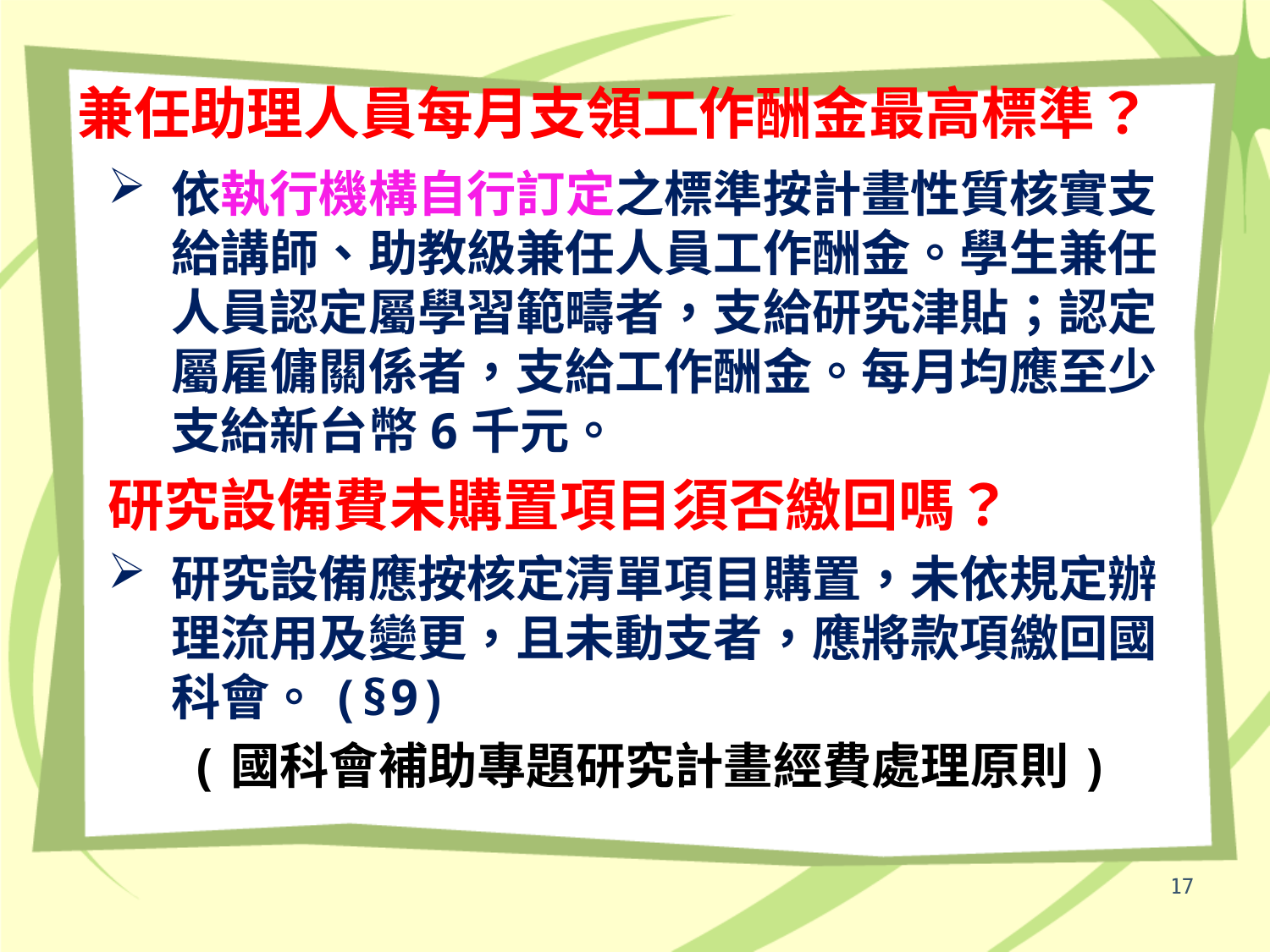

# 兼任助理人員每月支領工作酬金最高標準？
依執行機構自行訂定之標準按計畫性質核實支給講師、助教級兼任人員工作酬金。學生兼任人員認定屬學習範疇者，支給研究津貼；認定屬雇傭關係者，支給工作酬金。每月均應至少支給新台幣6千元。
研究設備費未購置項目須否繳回嗎？
研究設備應按核定清單項目購置，未依規定辦理流用及變更，且未動支者，應將款項繳回國科會。(§9)
(國科會補助專題研究計畫經費處理原則)

17